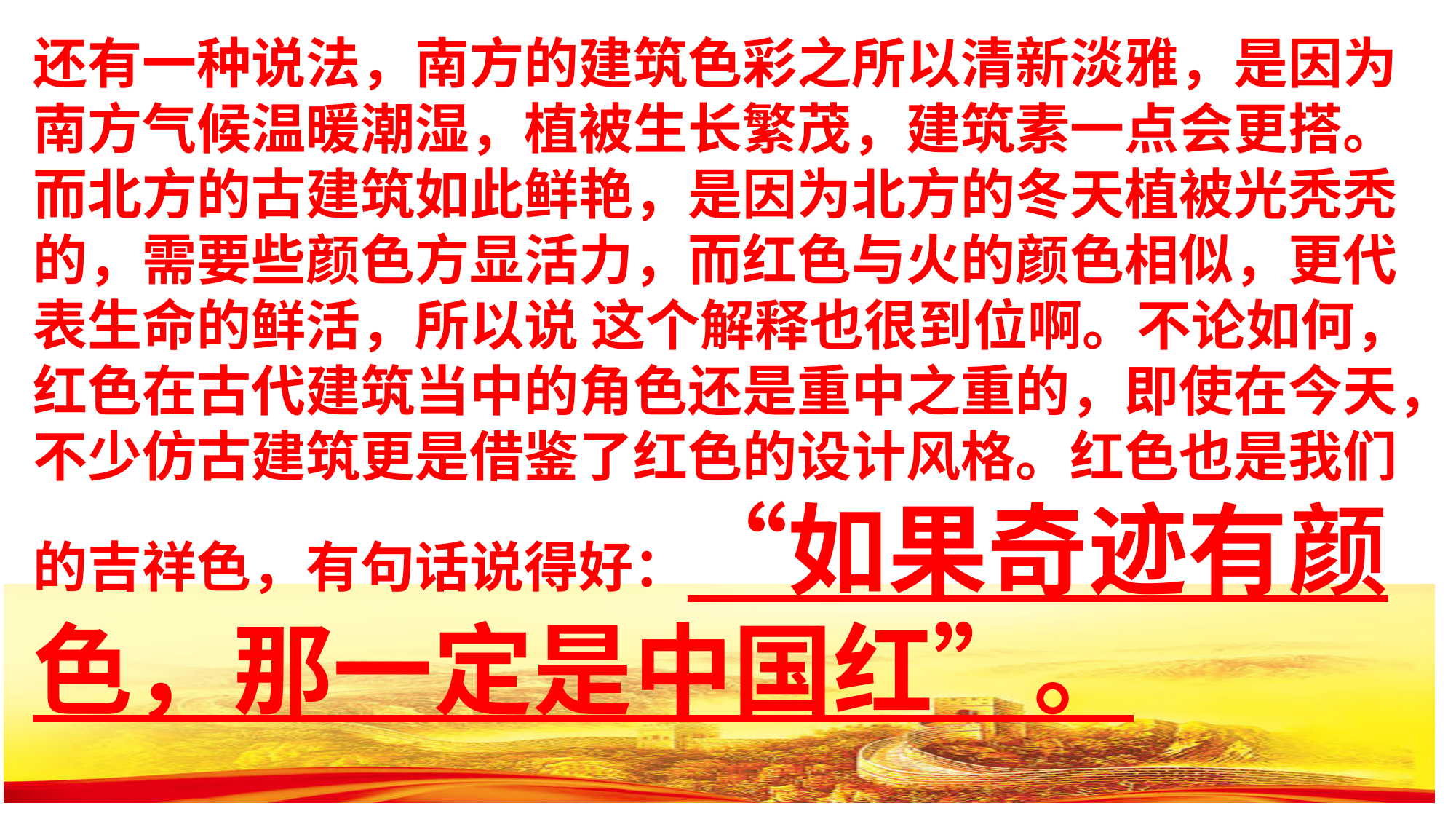

还有一种说法，南方的建筑色彩之所以清新淡雅，是因为南方气候温暖潮湿，植被生长繁茂，建筑素一点会更搭。而北方的古建筑如此鲜艳，是因为北方的冬天植被光秃秃的，需要些颜色方显活力，而红色与火的颜色相似，更代表生命的鲜活，所以说 这个解释也很到位啊。不论如何，红色在古代建筑当中的角色还是重中之重的，即使在今天，不少仿古建筑更是借鉴了红色的设计风格。红色也是我们的吉祥色，有句话说得好：“如果奇迹有颜色，那一定是中国红”。